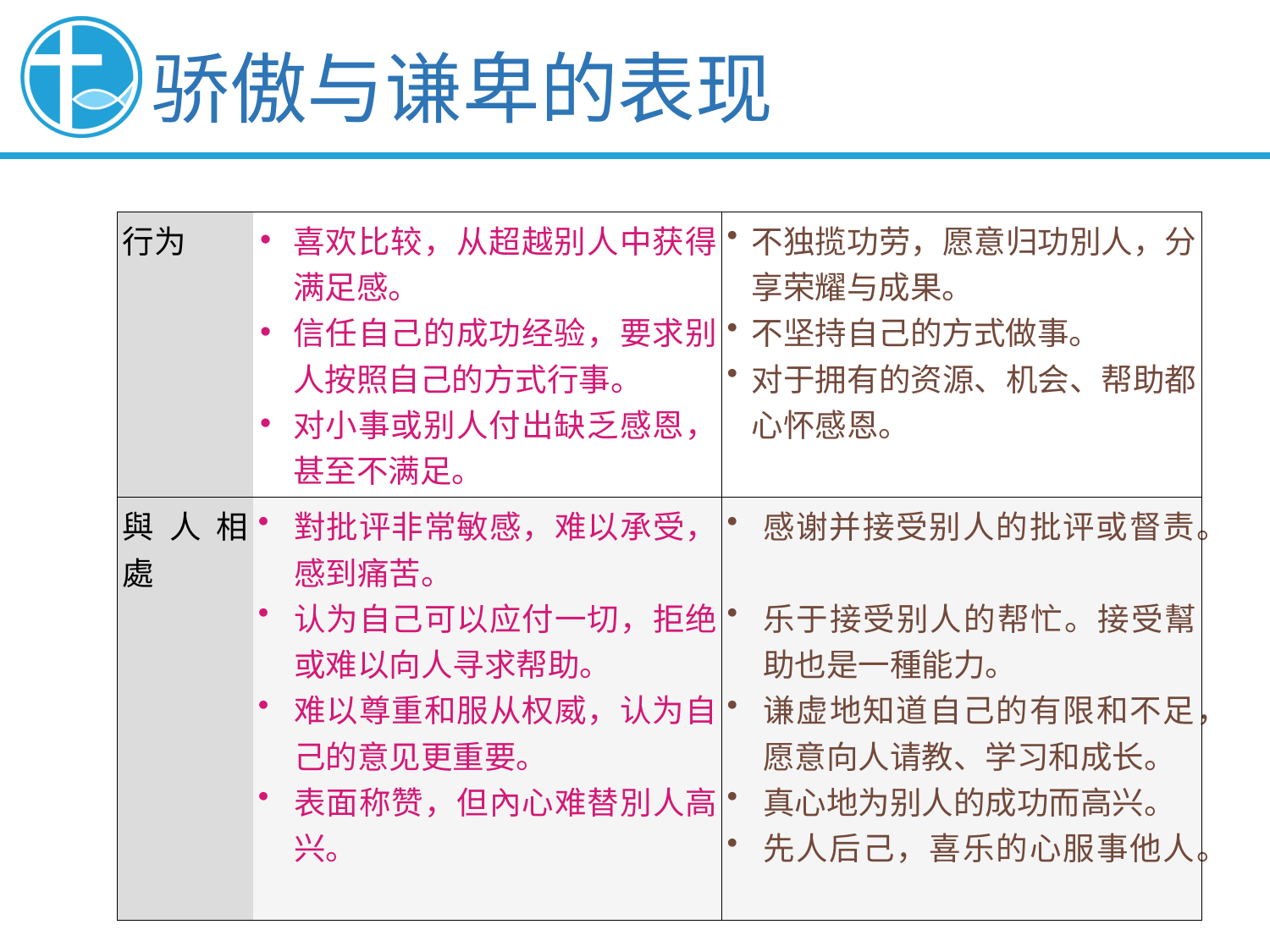

# 骄傲与谦卑的表现
| 行为 | 喜欢比较，从超越别人中获得满足感。  信任自己的成功经验，要求别人按照自己的方式行事。   对小事或别人付出缺乏感恩，甚至不满足。 | 不独揽功劳，愿意归功別人，分享荣耀与成果。 不坚持自己的方式做事。  对于拥有的资源、机会、帮助都心怀感恩。 |
| --- | --- | --- |
| 與人相處 | 對批评非常敏感，难以承受，感到痛苦。 认为自己可以应付一切，拒绝或难以向人寻求帮助。 难以尊重和服从权威，认为自己的意见更重要。 表面称赞，但內心难替別人高兴。 | 感谢并接受别人的批评或督责。  乐于接受别人的帮忙。接受幫助也是一種能力。 谦虚地知道自己的有限和不足，愿意向人请教、学习和成长。 真心地为别人的成功而高兴。  先人后己，喜乐的心服事他人。 |